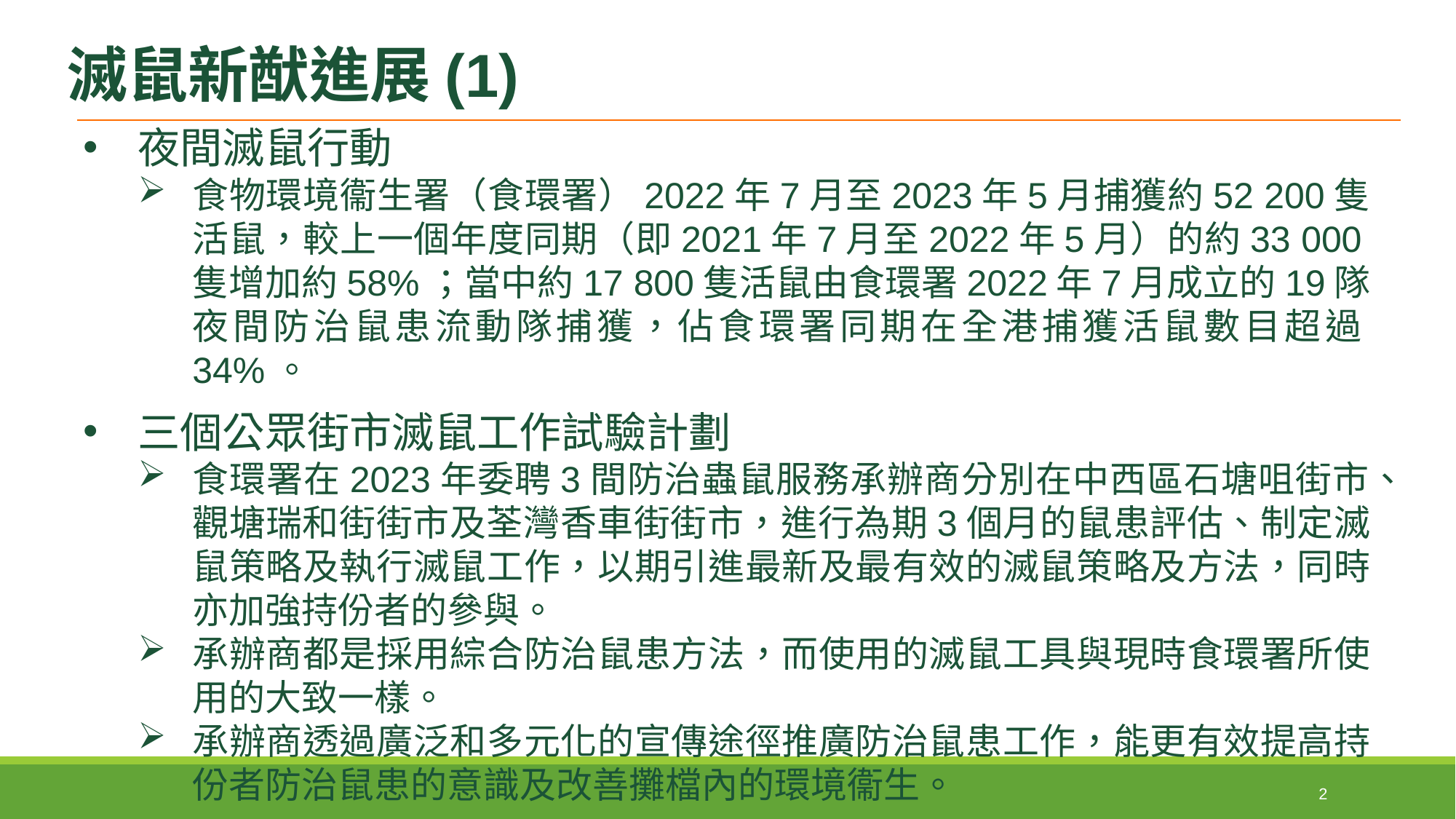

滅鼠新猷進展(1)
夜間滅鼠行動
食物環境衞生署（食環署）2022年7月至2023年5月捕獲約52 200隻活鼠，較上一個年度同期（即2021年7月至2022年5月）的約33 000隻增加約58%；當中約17 800隻活鼠由食環署2022年7月成立的19隊夜間防治鼠患流動隊捕獲，佔食環署同期在全港捕獲活鼠數目超過34%。

三個公眾街市滅鼠工作試驗計劃
食環署在2023年委聘3間防治蟲鼠服務承辦商分別在中西區石塘咀街市、觀塘瑞和街街市及荃灣香車街街市，進行為期3個月的鼠患評估、制定滅鼠策略及執行滅鼠工作，以期引進最新及最有效的滅鼠策略及方法，同時亦加強持份者的參與。
承辦商都是採用綜合防治鼠患方法，而使用的滅鼠工具與現時食環署所使用的大致一樣。
承辦商透過廣泛和多元化的宣傳途徑推廣防治鼠患工作，能更有效提高持份者防治鼠患的意識及改善攤檔內的環境衞生。

2